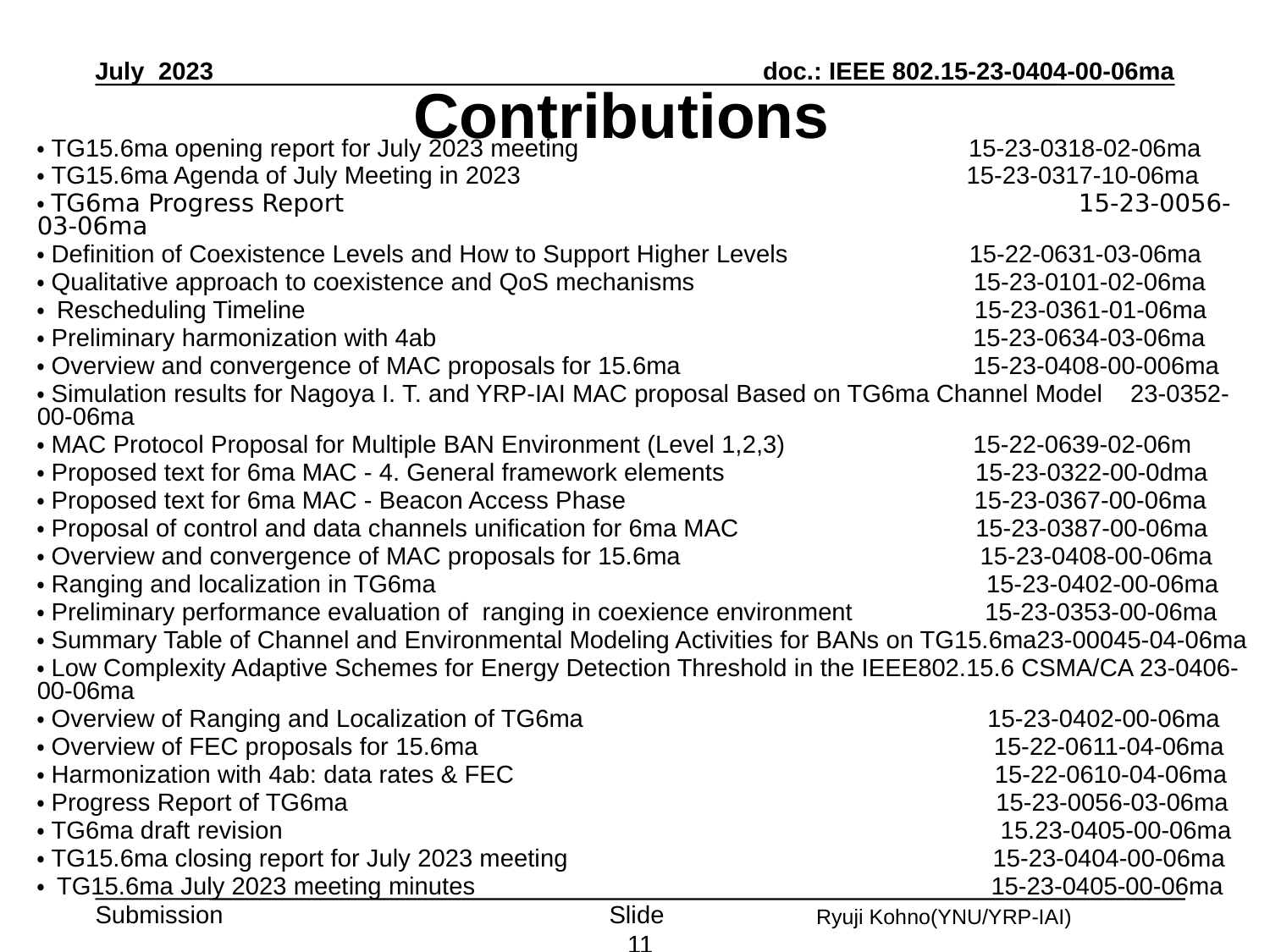

July  2023
# Contributions
・TG15.6ma opening report for July 2023 meeting                                                        15-23-0318-02-06ma
・TG15.6ma Agenda of July Meeting in 2023                                                                15-23-0317-10-06ma
・TG6ma Progress Report                                                                                              15-23-0056-03-06ma
・Definition of Coexistence Levels and How to Support Higher Levels                          15-22-0631-03-06ma
・Qualitative approach to coexistence and QoS mechanisms                                        15-23-0101-02-06ma
・ Rescheduling Timeline                                                                                                15-23-0361-01-06ma
・Preliminary harmonization with 4ab                                                                             15-23-0634-03-06ma
・Overview and convergence of MAC proposals for 15.6ma                                          15-23-0408-00-006ma
・Simulation results for Nagoya I. T. and YRP-IAI MAC proposal Based on TG6ma Channel Model    23-0352-00-06ma
・MAC Protocol Proposal for Multiple BAN Environment (Level 1,2,3)                           15-22-0639-02-06m
・Proposed text for 6ma MAC - 4. General framework elements                                    15-23-0322-00-0dma
・Proposed text for 6ma MAC - Beacon Access Phase                                                  15-23-0367-00-06ma
・Proposal of control and data channels unification for 6ma MAC                                  15-23-0387-00-06ma
・Overview and convergence of MAC proposals for 15.6ma                                           15-23-0408-00-06ma
・Ranging and localization in TG6ma                                                                               15-23-0402-00-06ma
・Preliminary performance evaluation of  ranging in coexience environment                   15-23-0353-00-06ma
・Summary Table of Channel and Environmental Modeling Activities for BANs on TG15.6ma23-00045-04-06ma
・Low Complexity Adaptive Schemes for Energy Detection Threshold in the IEEE802.15.6 CSMA/CA 23-0406-00-06ma
・Overview of Ranging and Localization of TG6ma                                                          15-23-0402-00-06ma
・Overview of FEC proposals for 15.6ma                                                                          15-22-0611-04-06ma
・Harmonization with 4ab: data rates & FEC                                                                     15-22-0610-04-06ma
・Progress Report of TG6ma                                                                                             15-23-0056-03-06ma
・TG6ma draft revision                                                                                                       15.23-0405-00-06ma
・TG15.6ma closing report for July 2023 meeting                                                             15-23-0404-00-06ma
・ TG15.6ma July 2023 meeting minutes                                                                          15-23-0405-00-06ma
Slide 11